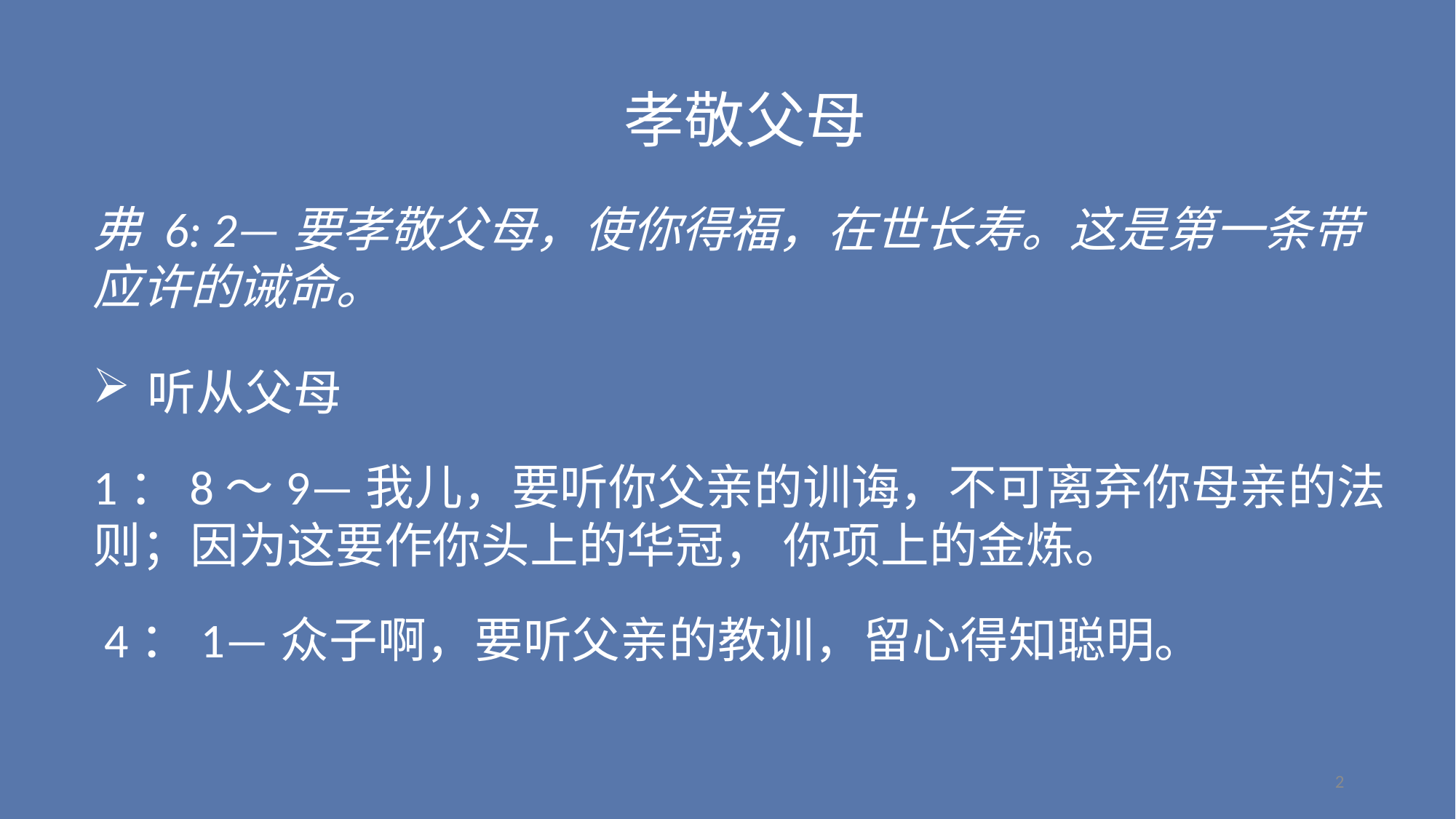

孝敬父母

弗 6: 2—要孝敬父母，使你得福，在世长寿。这是第一条带应许的诫命。
听从父母
1：8～9—我儿，要听你父亲的训诲，不可离弃你母亲的法 则；因为这要作你头上的华冠， 你项上的金炼。
 4：1—众子啊，要听父亲的教训，留心得知聪明。

2